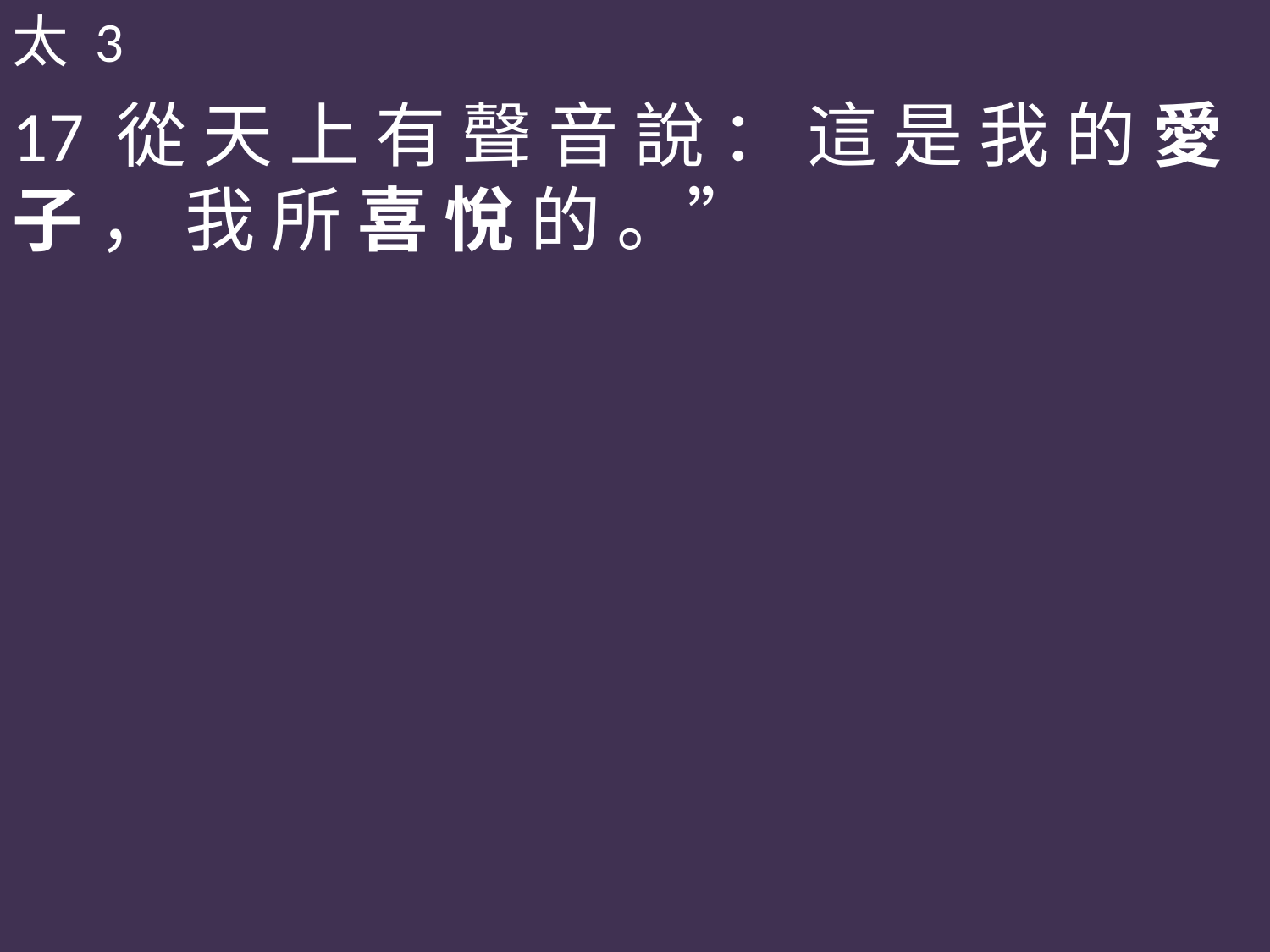

太 3
17 從 天 上 有 聲 音 說 ： 這 是 我 的 愛 子 ， 我 所 喜 悅 的 。”